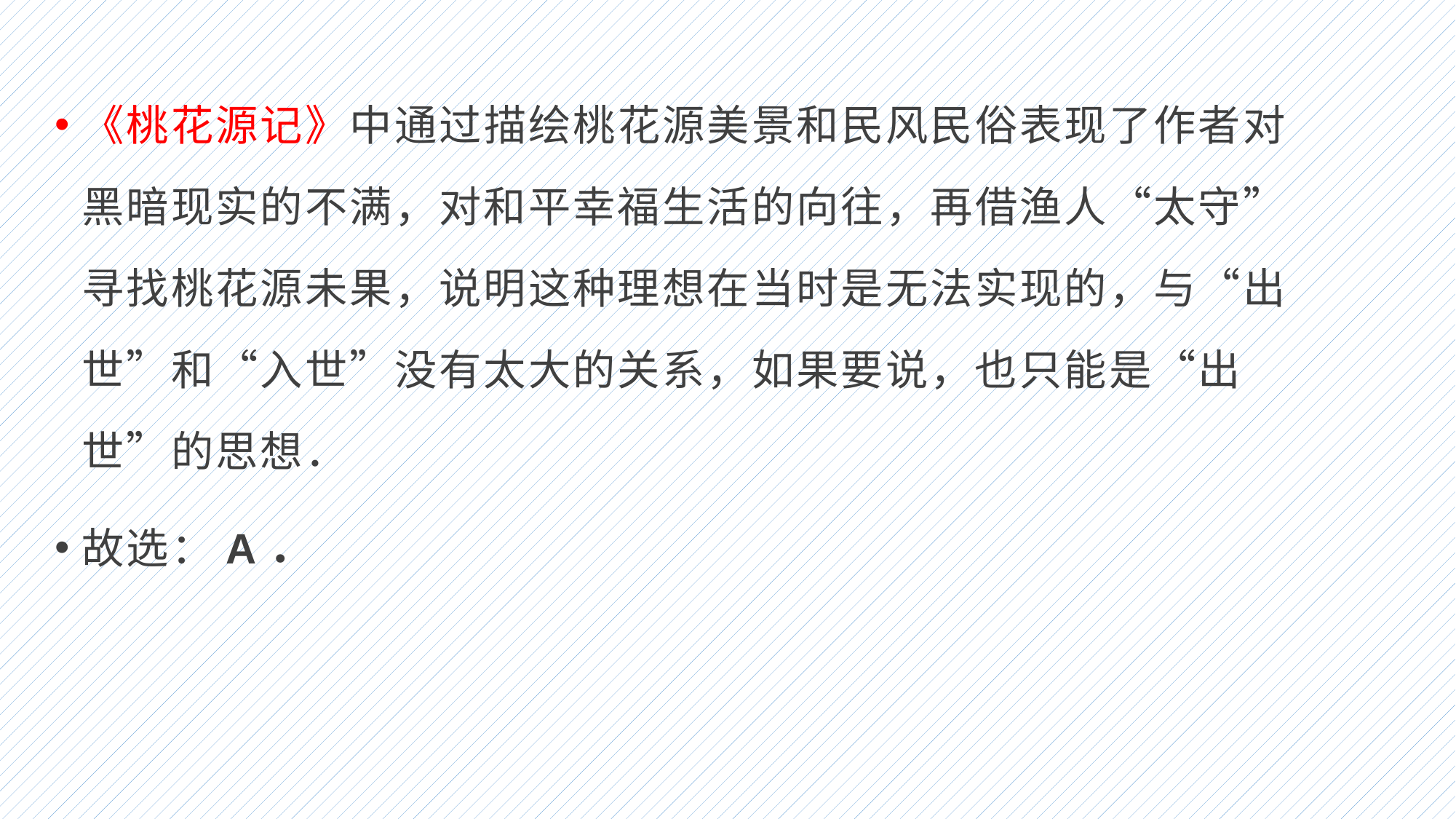

《桃花源记》中通过描绘桃花源美景和民风民俗表现了作者对黑暗现实的不满，对和平幸福生活的向往，再借渔人“太守”寻找桃花源未果，说明这种理想在当时是无法实现的，与“出世”和“入世”没有太大的关系，如果要说，也只能是“出世”的思想．
故选：A．